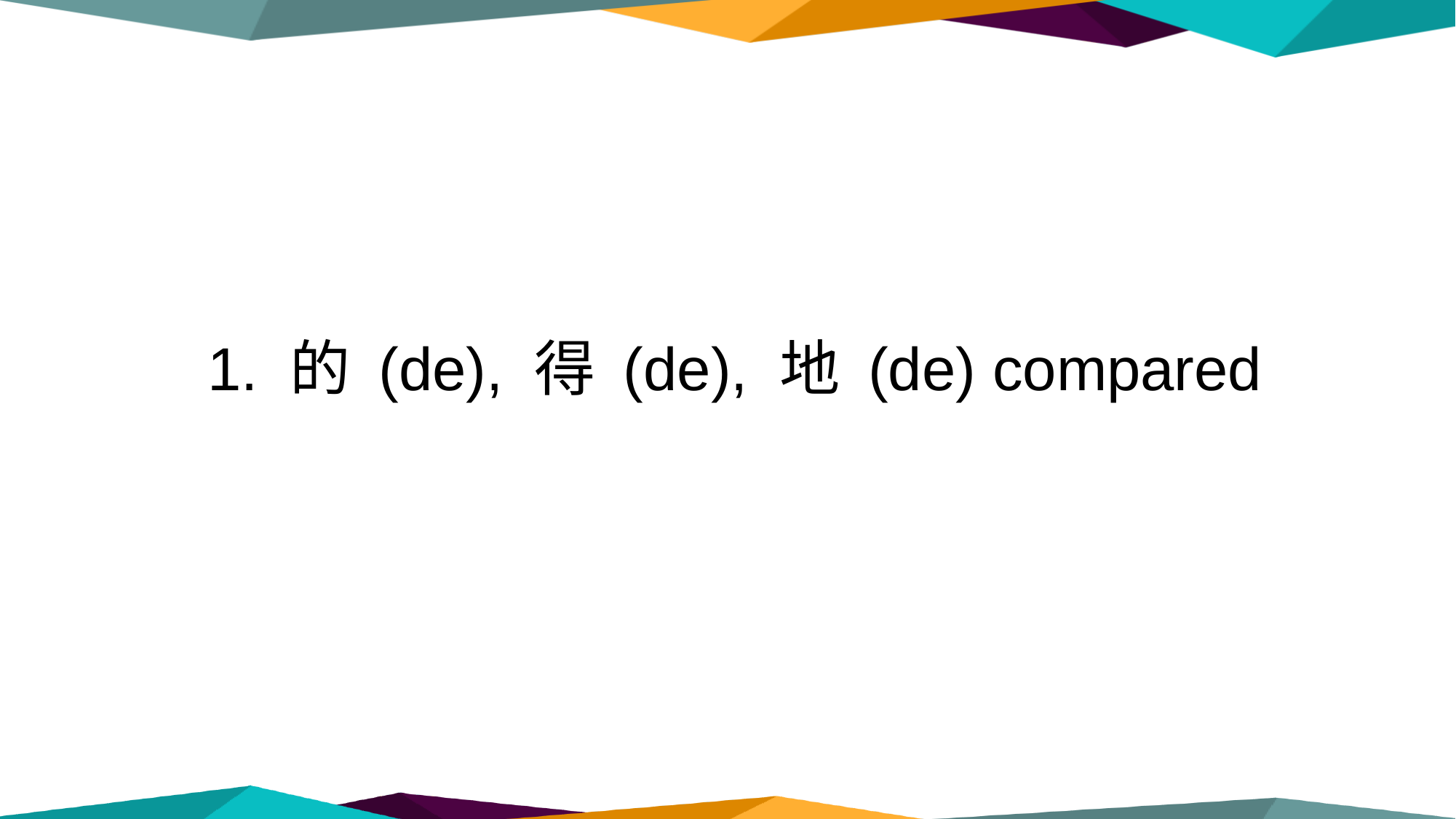

1. 的 (de), 得 (de), 地 (de) compared